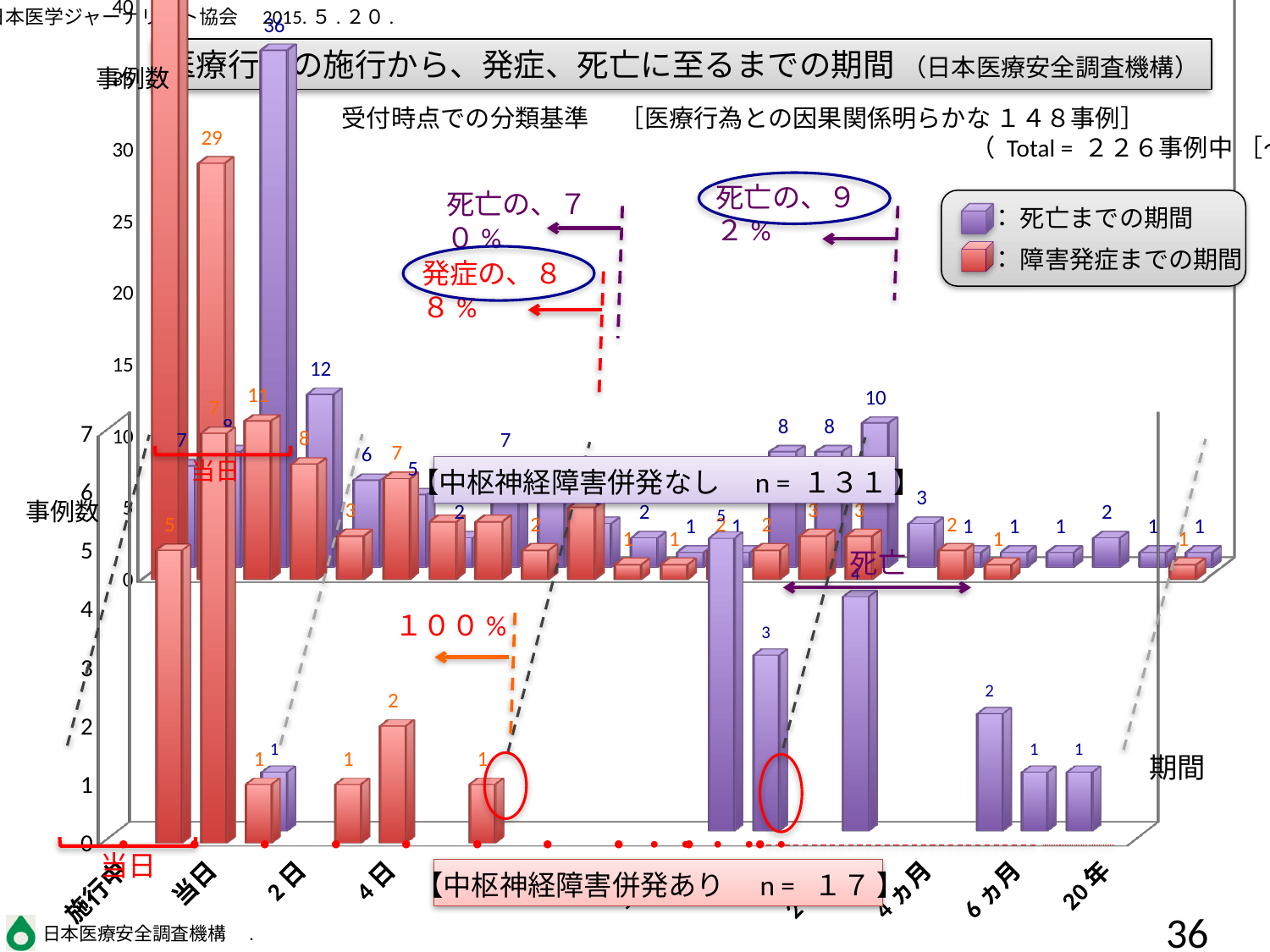

[unsupported chart]

事例数
受付時点での分類基準　 ［医療行為との因果関係明らかな １４８事例］
			　　　　　　　　　　（ Total = ２２６事例中 ［〜H26.6.］ ）
死亡の、９２%
死亡の、７０%

： 死亡までの期間
： 障害発症までの期間

発症の、８８%

[unsupported chart]

【中枢神経障害併発なし　n = １３１ 】

当日
事例数
死亡
１００%
期間

・　 ・　 ・　 ・　 ・　 ・　 ・　 ・　 ・　 ・
・・・・・
当日
【中枢神経障害併発あり　n =  １７ 】

医療行為の施行から、発症、死亡に至るまでの期間 （日本医療安全調査機構）